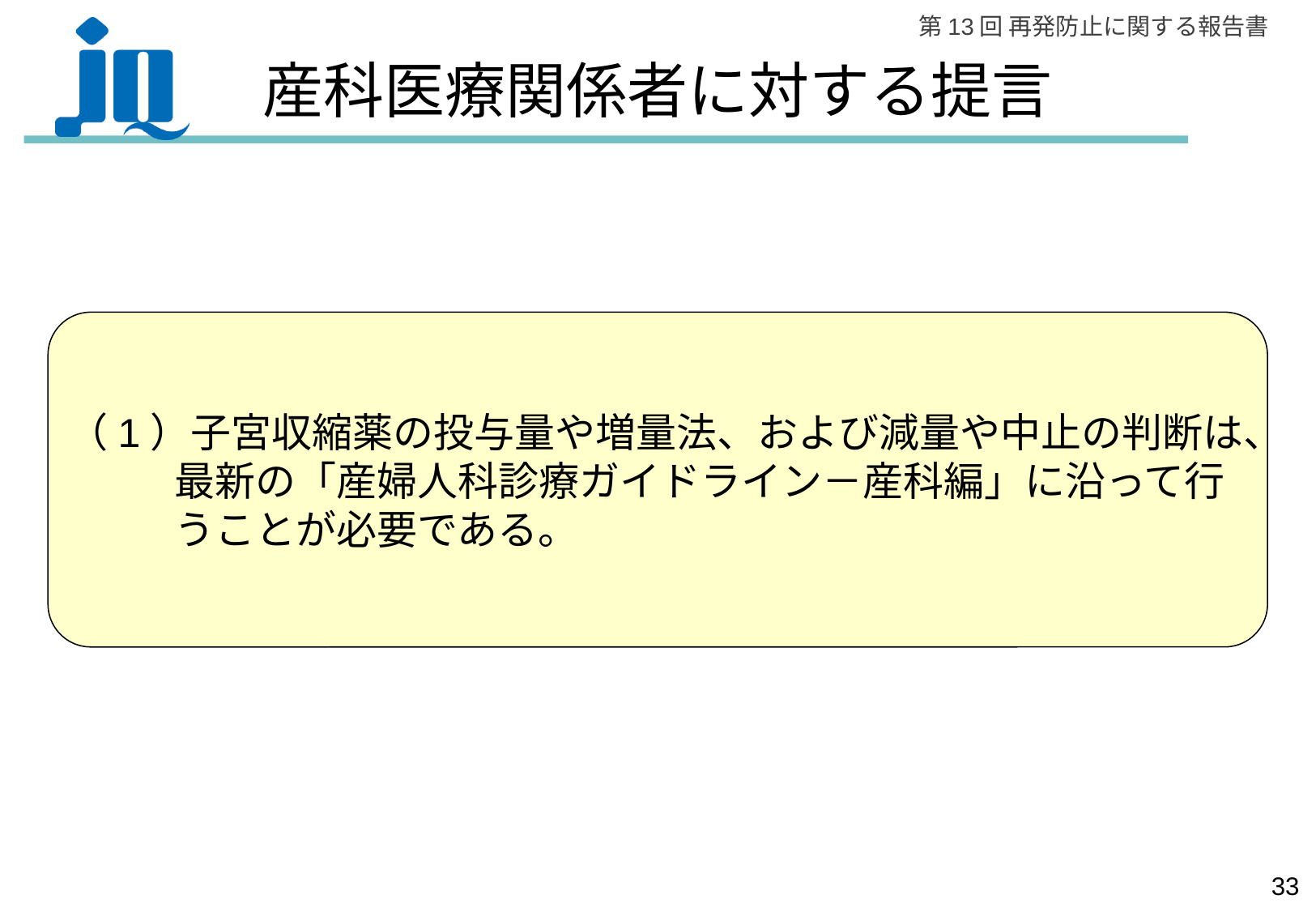

# 産科医療関係者に対する提言
（1）子宮収縮薬の投与量や増量法、および減量や中止の判断は、最新の「産婦人科診療ガイドライン－産科編」に沿って行うことが必要である。
33